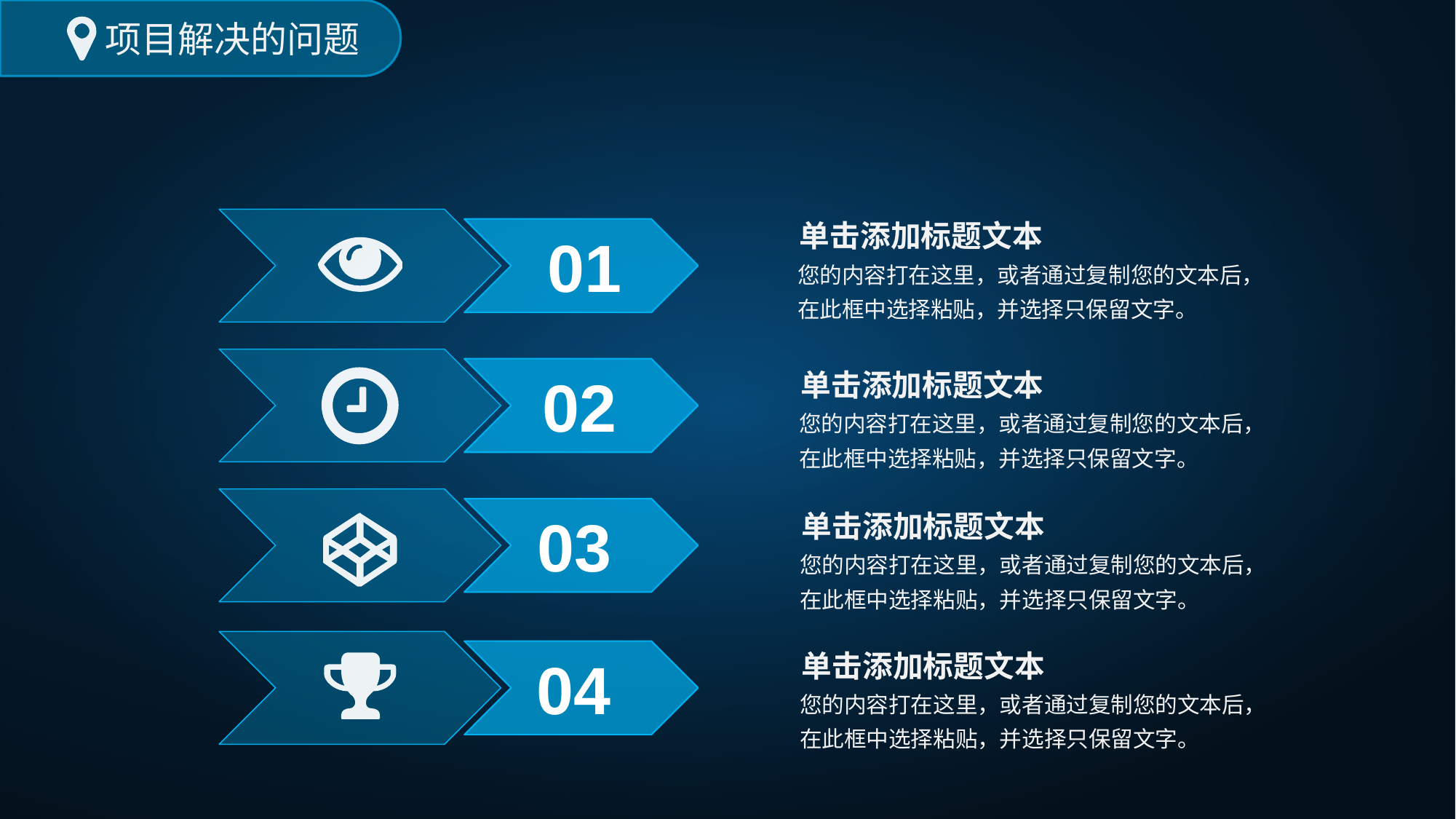

项目解决的问题

单击添加标题文本

01

您的内容打在这里，或者通过复制您的文本后，在此框中选择粘贴，并选择只保留文字。

02
单击添加标题文本

您的内容打在这里，或者通过复制您的文本后，在此框中选择粘贴，并选择只保留文字。

03
单击添加标题文本

您的内容打在这里，或者通过复制您的文本后，在此框中选择粘贴，并选择只保留文字。

04
单击添加标题文本

您的内容打在这里，或者通过复制您的文本后，在此框中选择粘贴，并选择只保留文字。